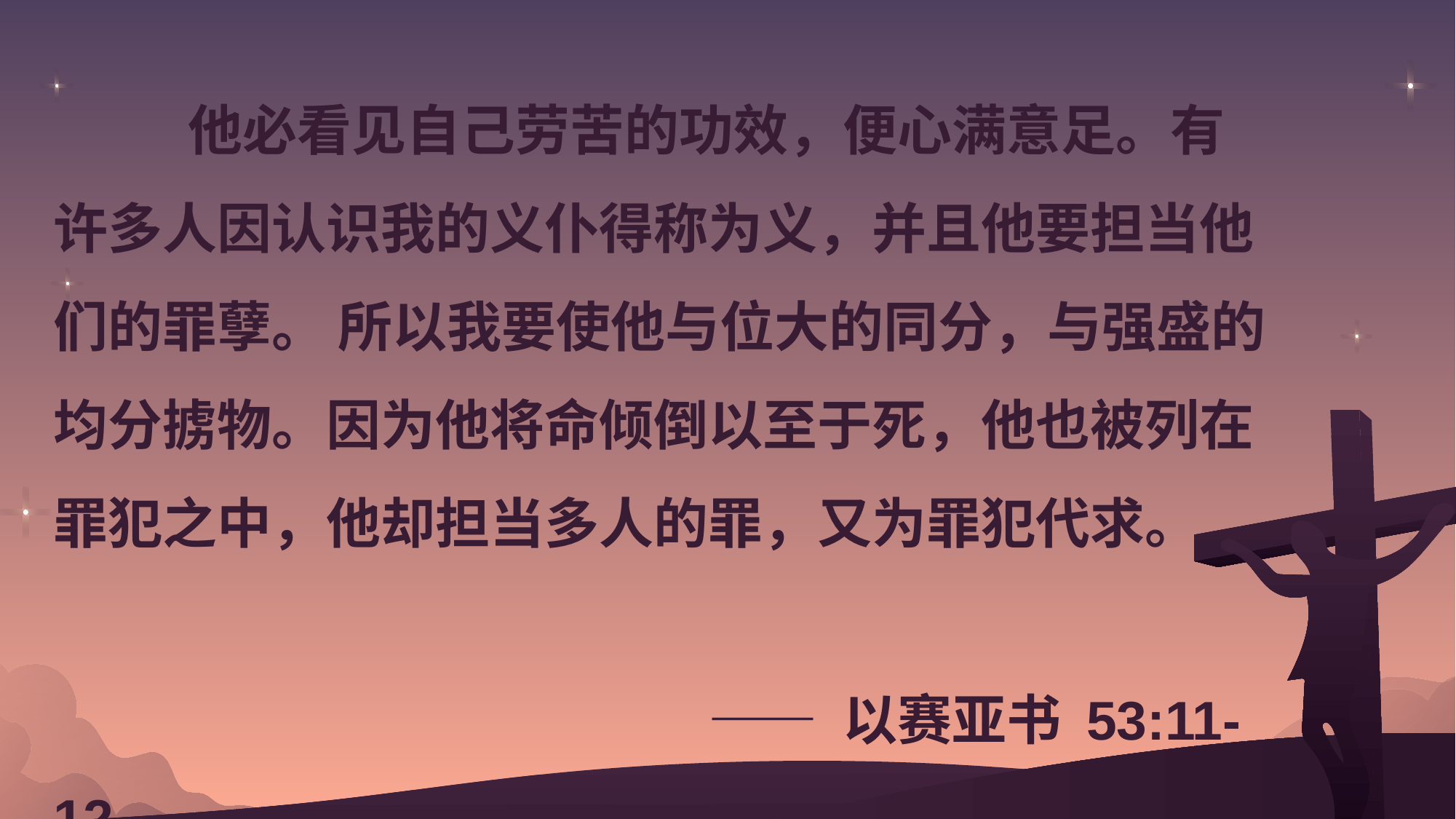

他必看见自己劳苦的功效，便心满意足。有许多人因认识我的义仆得称为义，并且他要担当他们的罪孽。 所以我要使他与位大的同分，与强盛的均分掳物。因为他将命倾倒以至于死，他也被列在罪犯之中，他却担当多人的罪，又为罪犯代求。
				      		—— 以赛亚书 53:11-12